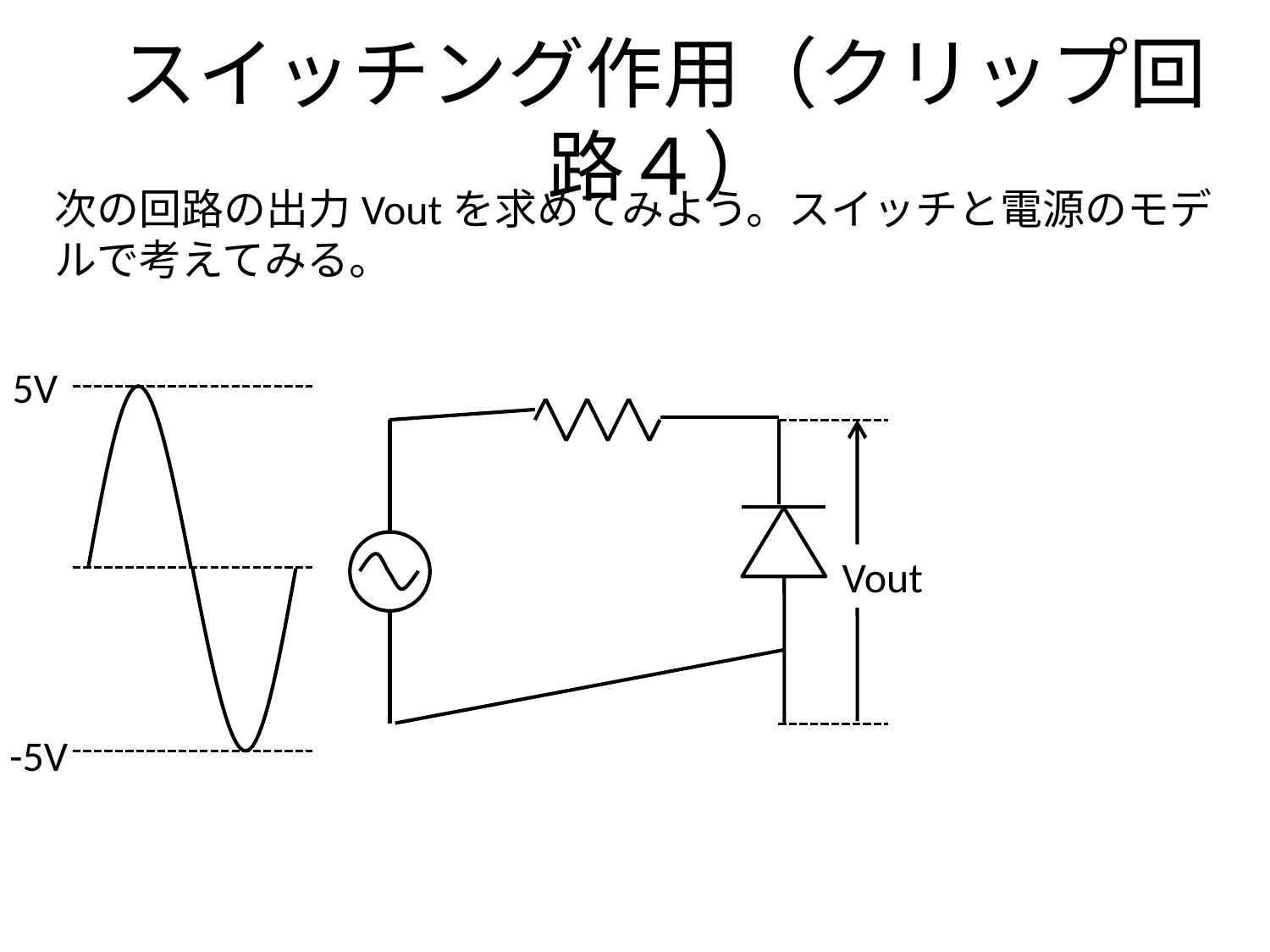

# スイッチング作用（クリップ回路４）
次の回路の出力Voutを求めてみよう。スイッチと電源のモデルで考えてみる。
5V

Vout

-5V